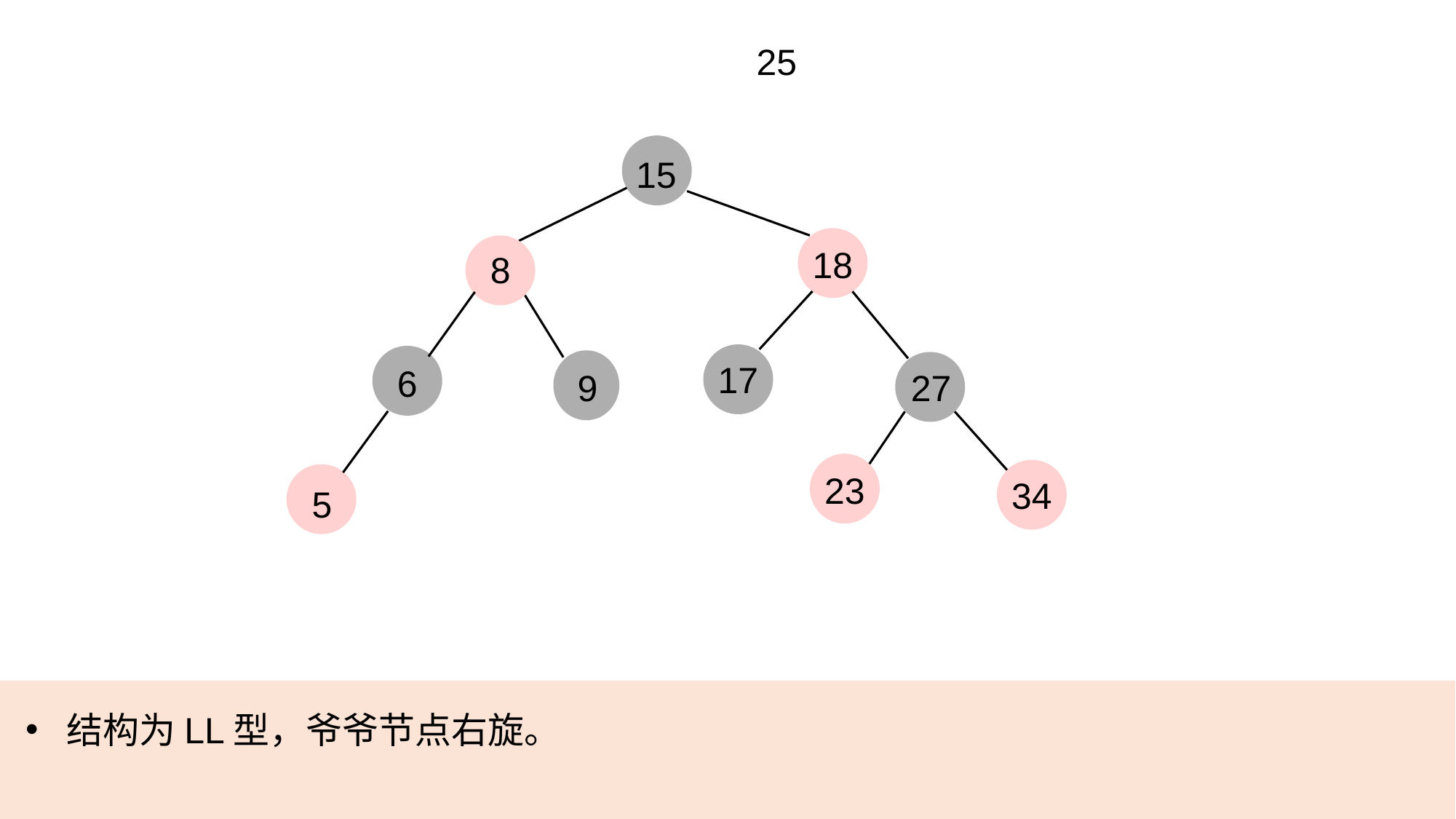

25

15

18
8

17

6
27
9

23

34
5

结构为LL型，爷爷节点右旋。